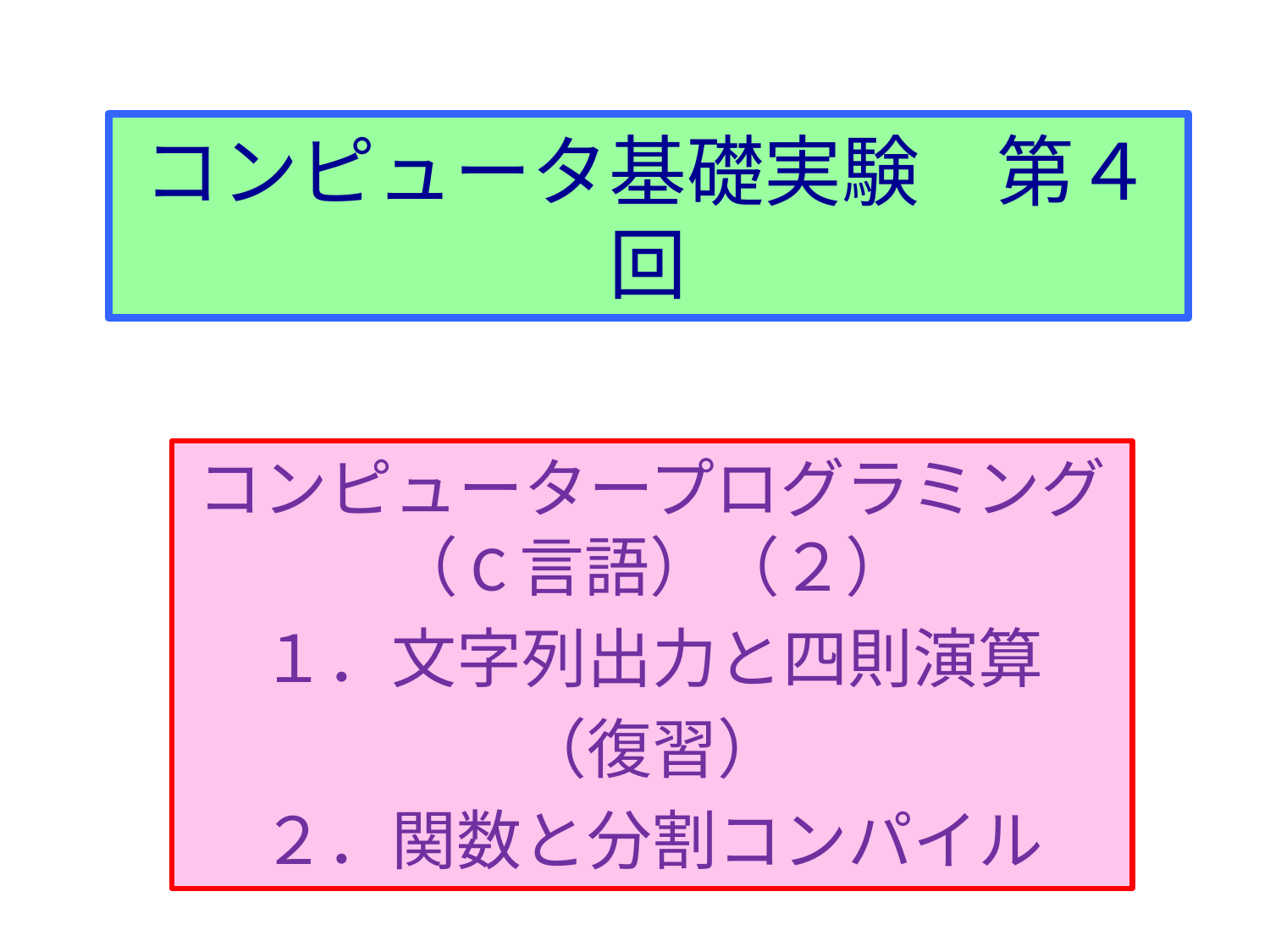

# コンピュータ基礎実験　第４回
コンピュータープログラミング（C言語）（２）
１．文字列出力と四則演算
（復習）
２．関数と分割コンパイル